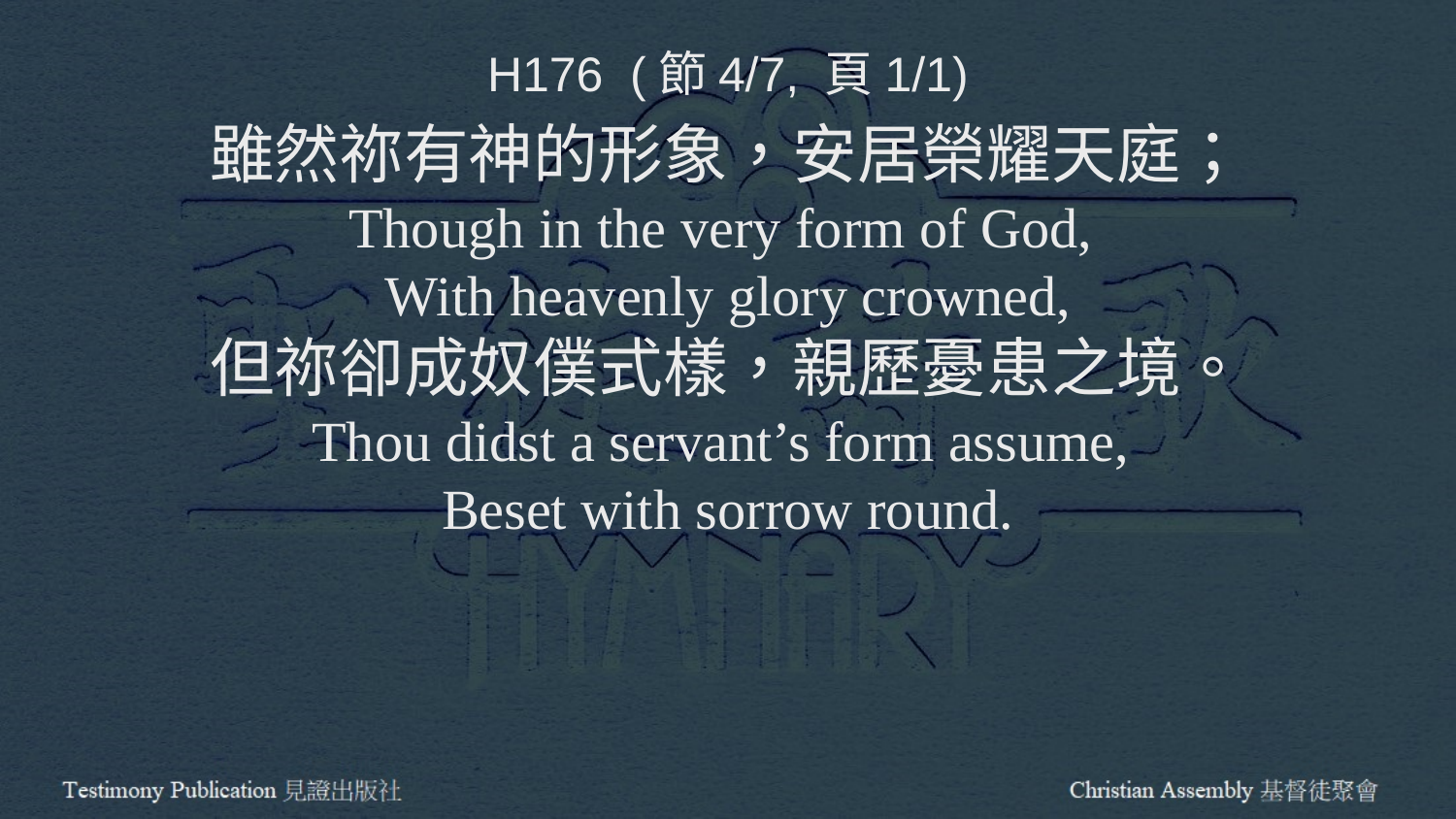

H176  (節4/7, 頁1/1)
雖然祢有神的形象，安居榮耀天庭；
Though in the very form of God,
With heavenly glory crowned,
但祢卻成奴僕式樣，親歷憂患之境。
Thou didst a servant’s form assume,
Beset with sorrow round.